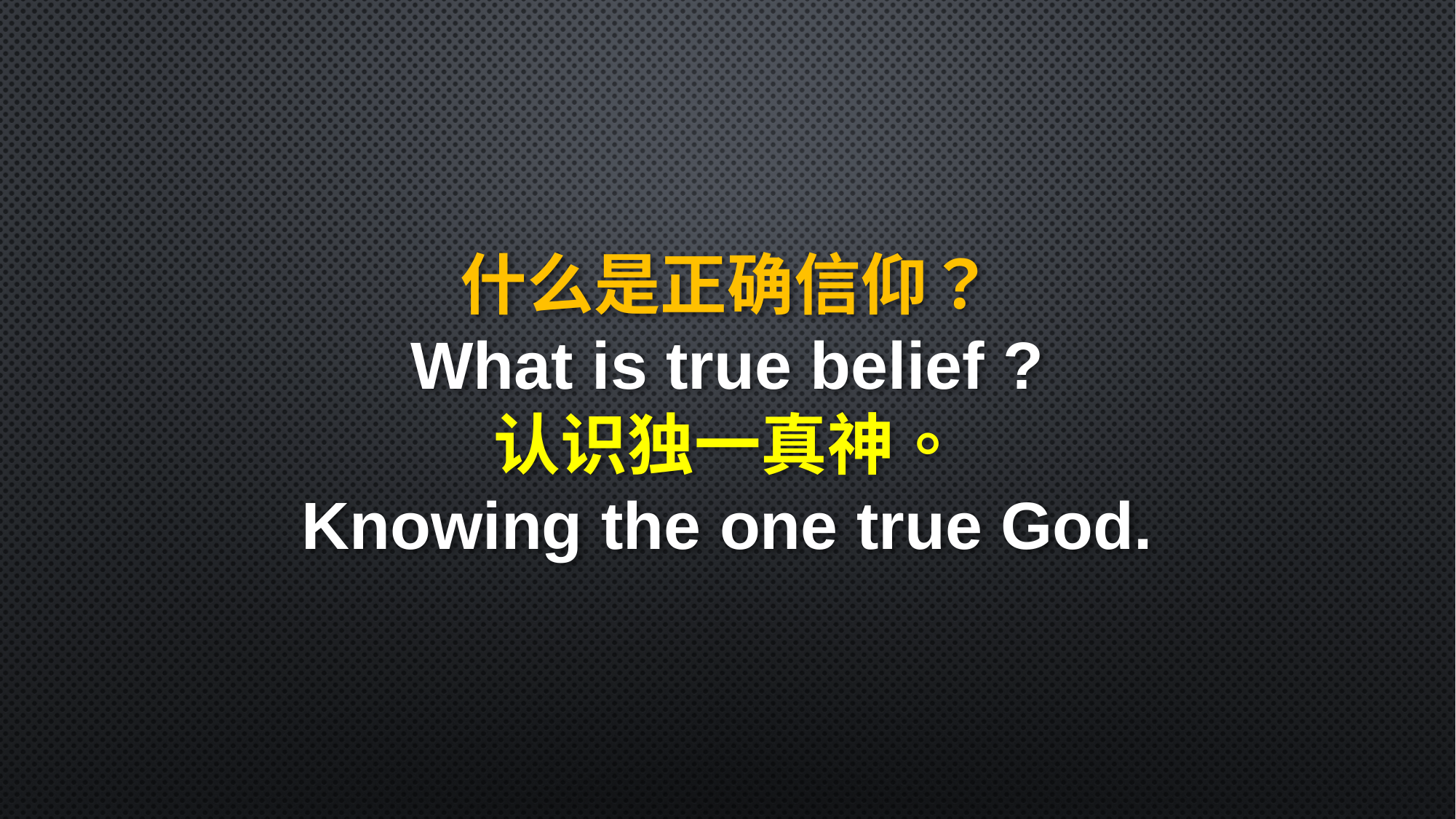

什么是正确信仰？
What is true belief ?
认识独一真神。
Knowing the one true God.